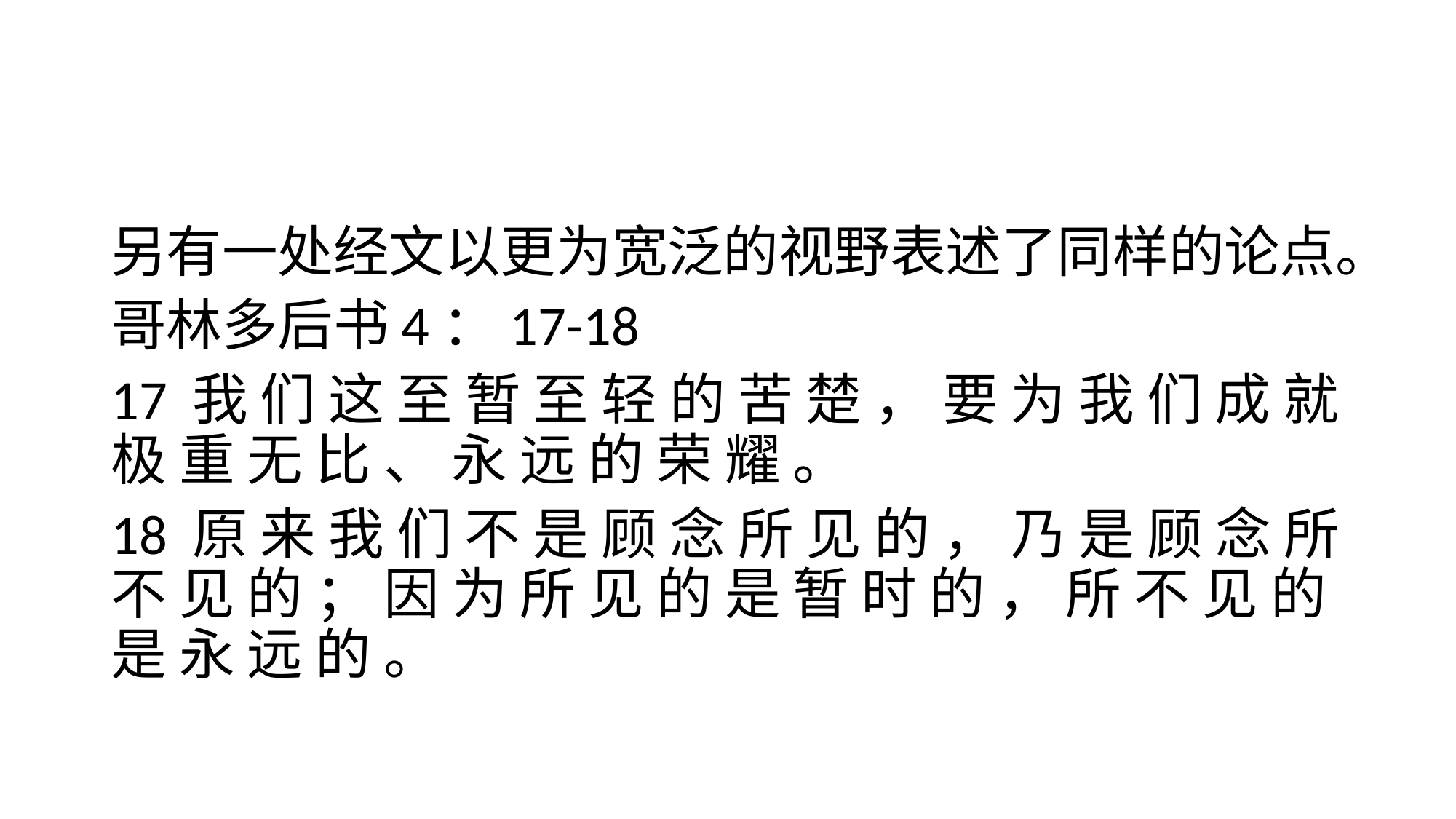

#
另有一处经文以更为宽泛的视野表述了同样的论点。
哥林多后书4：17-18
17 我 们 这 至 暂 至 轻 的 苦 楚 ， 要 为 我 们 成 就 极 重 无 比 、 永 远 的 荣 耀 。
18 原 来 我 们 不 是 顾 念 所 见 的 ， 乃 是 顾 念 所 不 见 的 ； 因 为 所 见 的 是 暂 时 的 ， 所 不 见 的 是 永 远 的 。